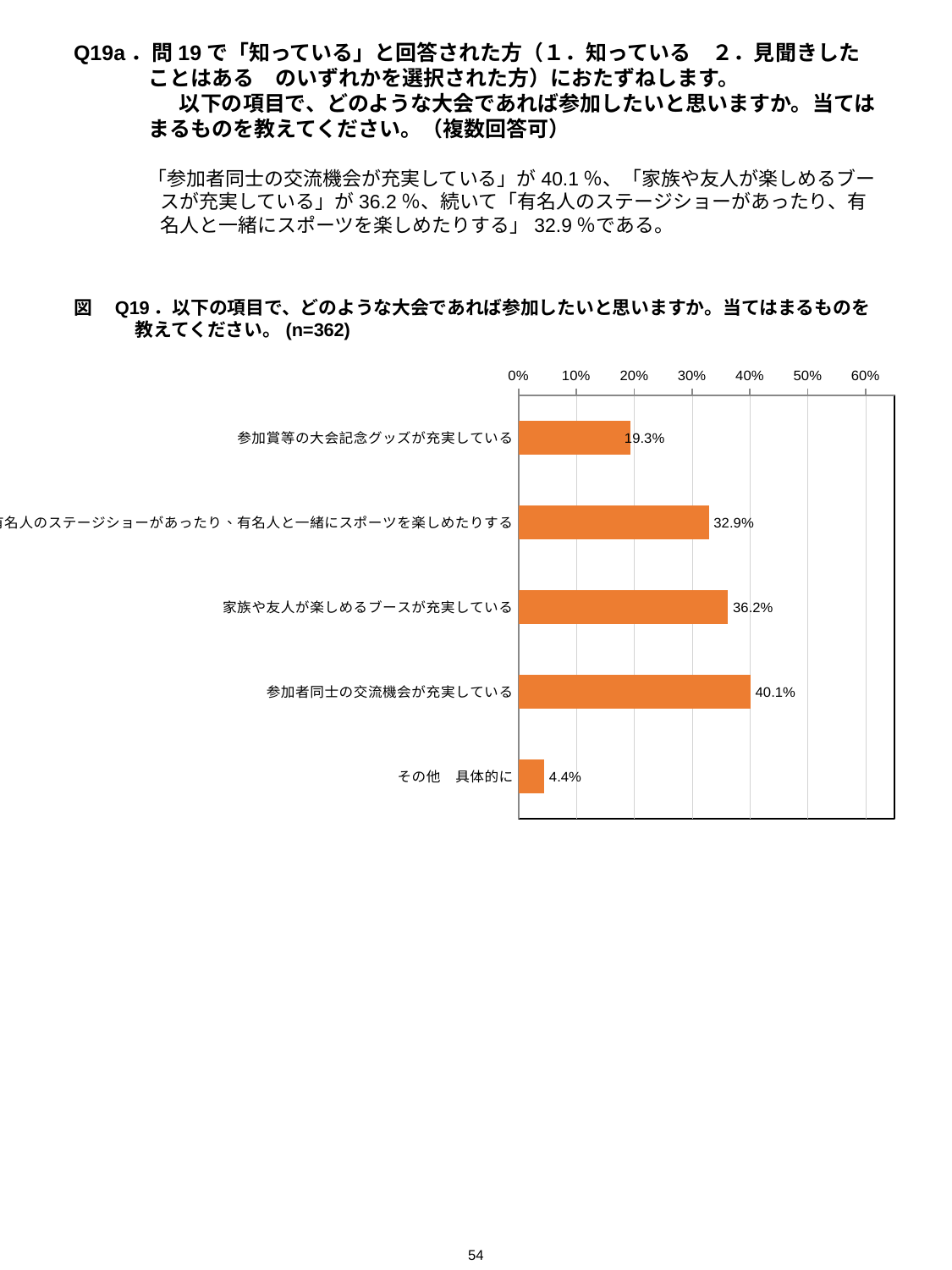

Q19a．問19で「知っている」と回答された方（１．知っている　２．見聞きしたことはある　のいずれかを選択された方）におたずねします。
　　　　　以下の項目で、どのような大会であれば参加したいと思いますか。当てはまるものを教えてください。（複数回答可）

「参加者同士の交流機会が充実している」が40.1％、「家族や友人が楽しめるブースが充実している」が36.2％、続いて「有名人のステージショーがあったり、有名人と一緒にスポーツを楽しめたりする」32.9％である。
図　Q19．以下の項目で、どのような大会であれば参加したいと思いますか。当てはまるものを教えてください。(n=362)

### Chart

| Category |  |
|---|---|
| 参加賞等の大会記念グッズが充実している | 19.337016574585633 |
| 有名人のステージショーがあったり、有名人と一緒にスポーツを楽しめたりする | 32.872928176795575 |
| 家族や友人が楽しめるブースが充実している | 36.1878453038674 |
| 参加者同士の交流機会が充実している | 40.05524861878453 |
| その他　具体的に | 4.419889502762431 |
54